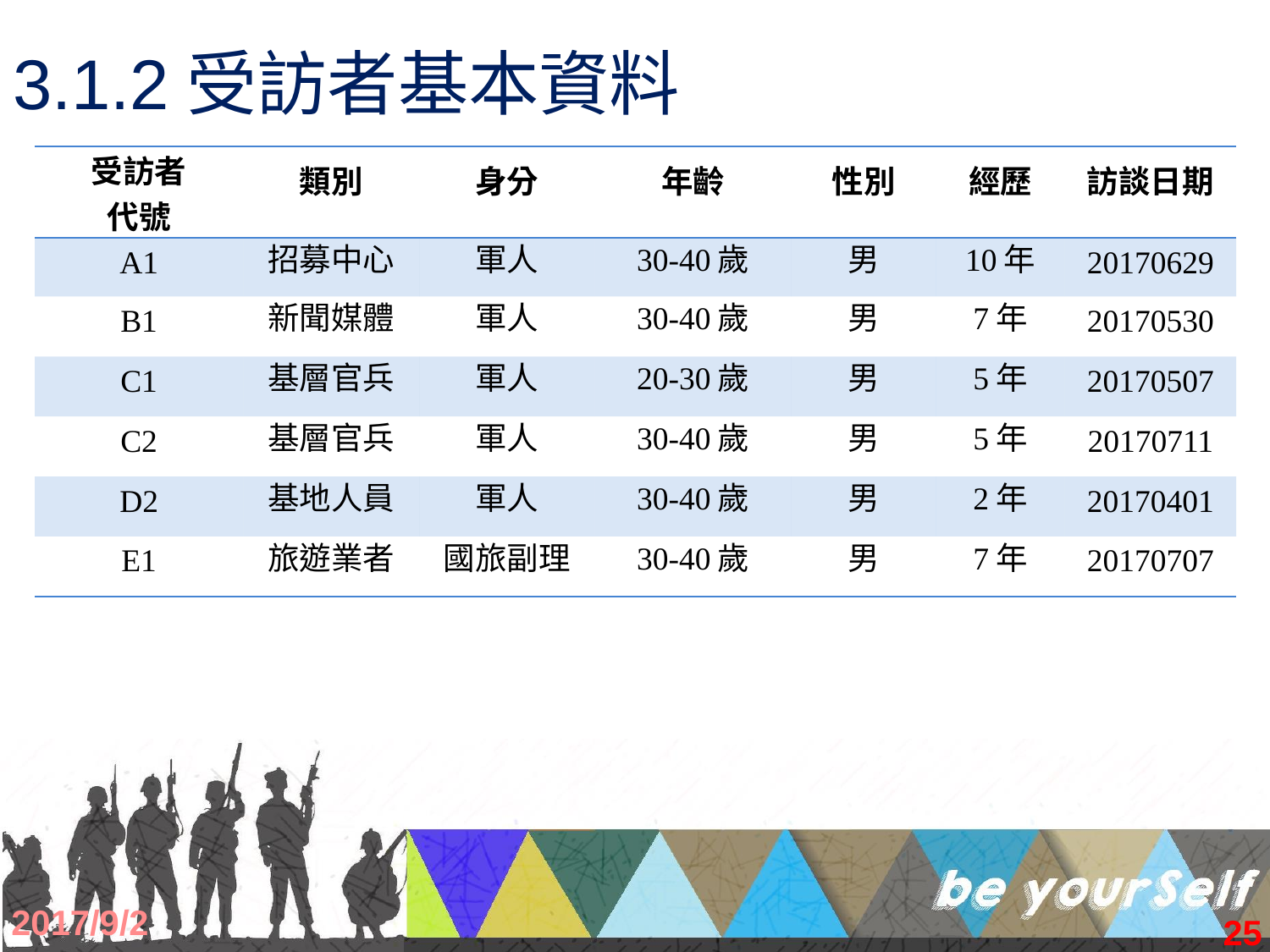

# 3.1.2受訪者基本資料
| 受訪者 代號 | 類別 | 身分 | 年齡 | 性別 | 經歷 | 訪談日期 |
| --- | --- | --- | --- | --- | --- | --- |
| A1 | 招募中心 | 軍人 | 30-40歲 | 男 | 10年 | 20170629 |
| B1 | 新聞媒體 | 軍人 | 30-40歲 | 男 | 7年 | 20170530 |
| C1 | 基層官兵 | 軍人 | 20-30歲 | 男 | 5年 | 20170507 |
| C2 | 基層官兵 | 軍人 | 30-40歲 | 男 | 5年 | 20170711 |
| D2 | 基地人員 | 軍人 | 30-40歲 | 男 | 2年 | 20170401 |
| E1 | 旅遊業者 | 國旅副理 | 30-40歲 | 男 | 7年 | 20170707 |
2017/9/2
25